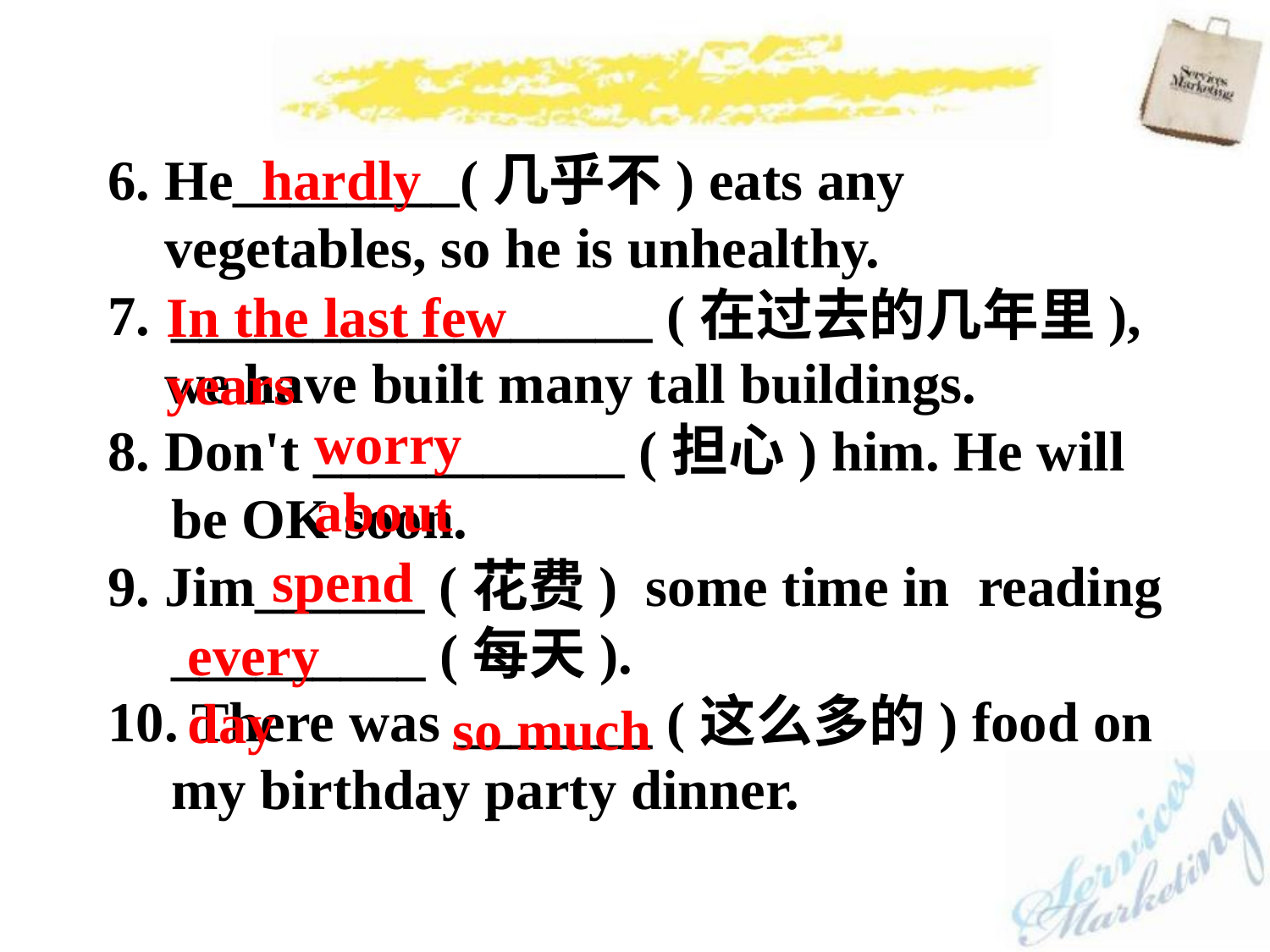

6. He________(几乎不) eats any
    vegetables, so he is unhealthy.
_________________ (在过去的几年里),
    we have built many tall buildings.
8. Don't ___________ (担心) him. He will be OK soon.
9. Jim______ (花费)  some time in  reading _________ (每天).
10. There was _______ (这么多的) food on my birthday party dinner.
hardly
In the last few years
worry about
spend
every day
so much